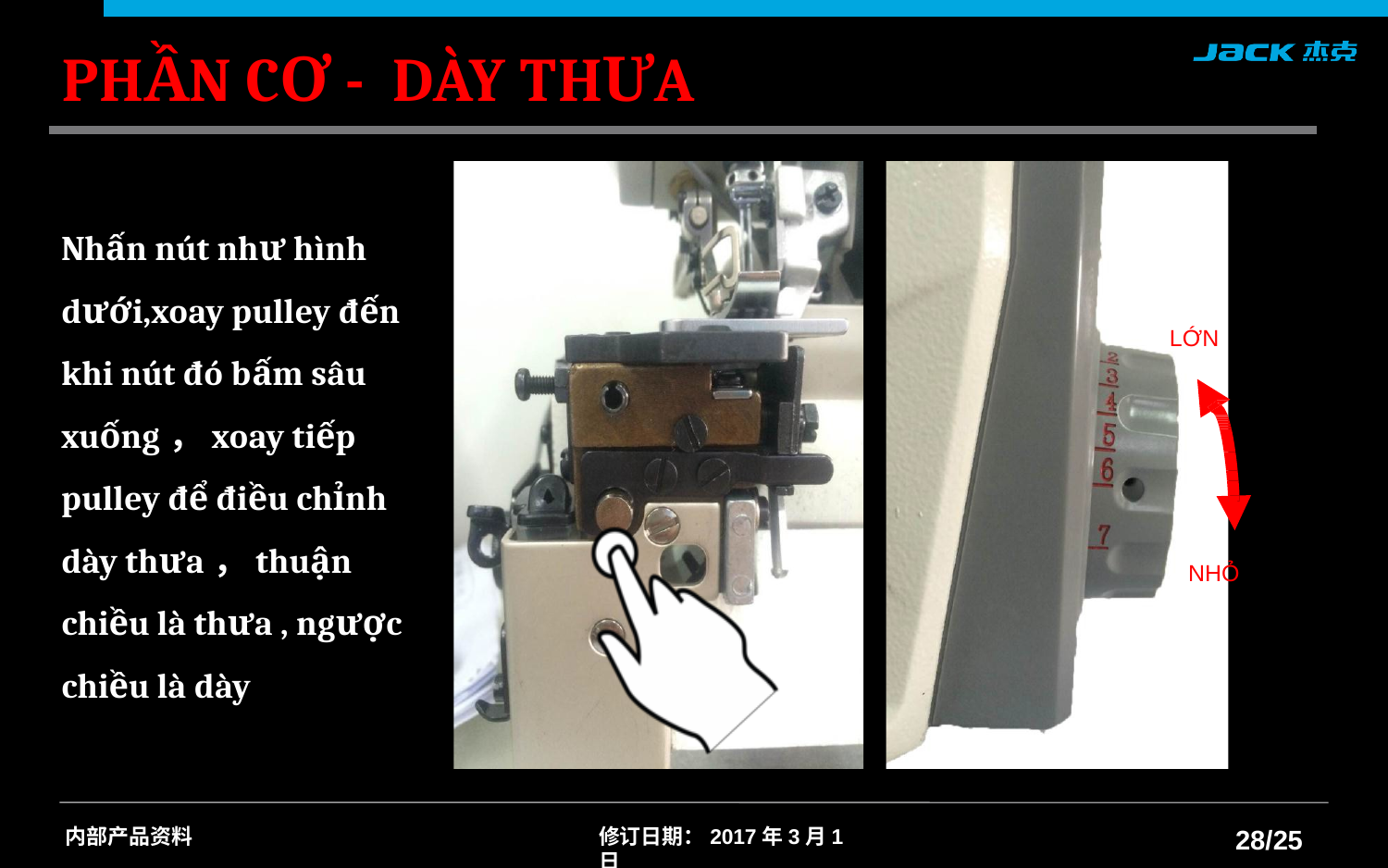

PHẦN CƠ -  DÀY THƯA

Nhấn nút như hình dưới,xoay pulley đến khi nút đó bấm sâu xuống，xoay tiếp pulley để điều chỉnh dày thưa，thuận chiều là thưa , ngược chiều là dày
LỚN

NHỎ
28/25
内部产品资料
修订日期：2017年3月1日